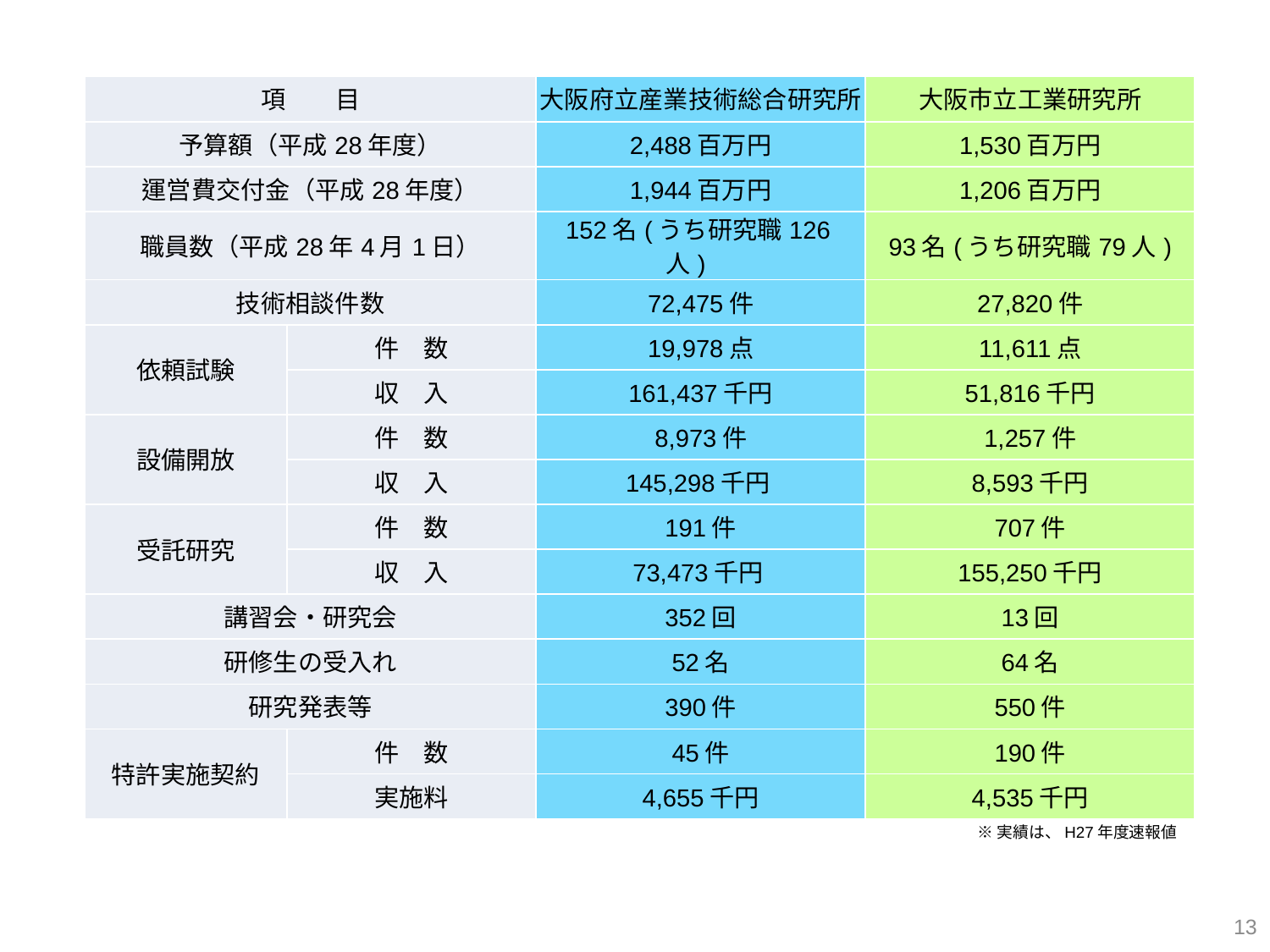

| 項　　目 |  | 大阪府立産業技術総合研究所 | 大阪市立工業研究所 |
| --- | --- | --- | --- |
| 予算額（平成28年度） |  | 2,488百万円 | 1,530百万円 |
| 運営費交付金（平成28年度） |  | 1,944百万円 | 1,206百万円 |
| 職員数（平成28年4月1日） |  | 152名(うち研究職126人) | 93名(うち研究職79人) |
| 技術相談件数 |  | 72,475件 | 27,820件 |
| 依頼試験 | 件　数 | 19,978点 | 11,611点 |
|  | 収　入 | 161,437千円 | 51,816千円 |
| 設備開放 | 件　数 | 8,973件 | 1,257件 |
|  | 収　入 | 145,298千円 | 8,593千円 |
| 受託研究 | 件　数 | 191件 | 707件 |
|  | 収　入 | 73,473千円 | 155,250千円 |
| 講習会・研究会 |  | 352回 | 13回 |
| 研修生の受入れ |  | 52名 | 64名 |
| 研究発表等 |  | 390件 | 550件 |
| 特許実施契約 | 件　数 | 45件 | 190件 |
|  | 実施料 | 4,655千円 | 4,535千円 |
※実績は、H27年度速報値
13